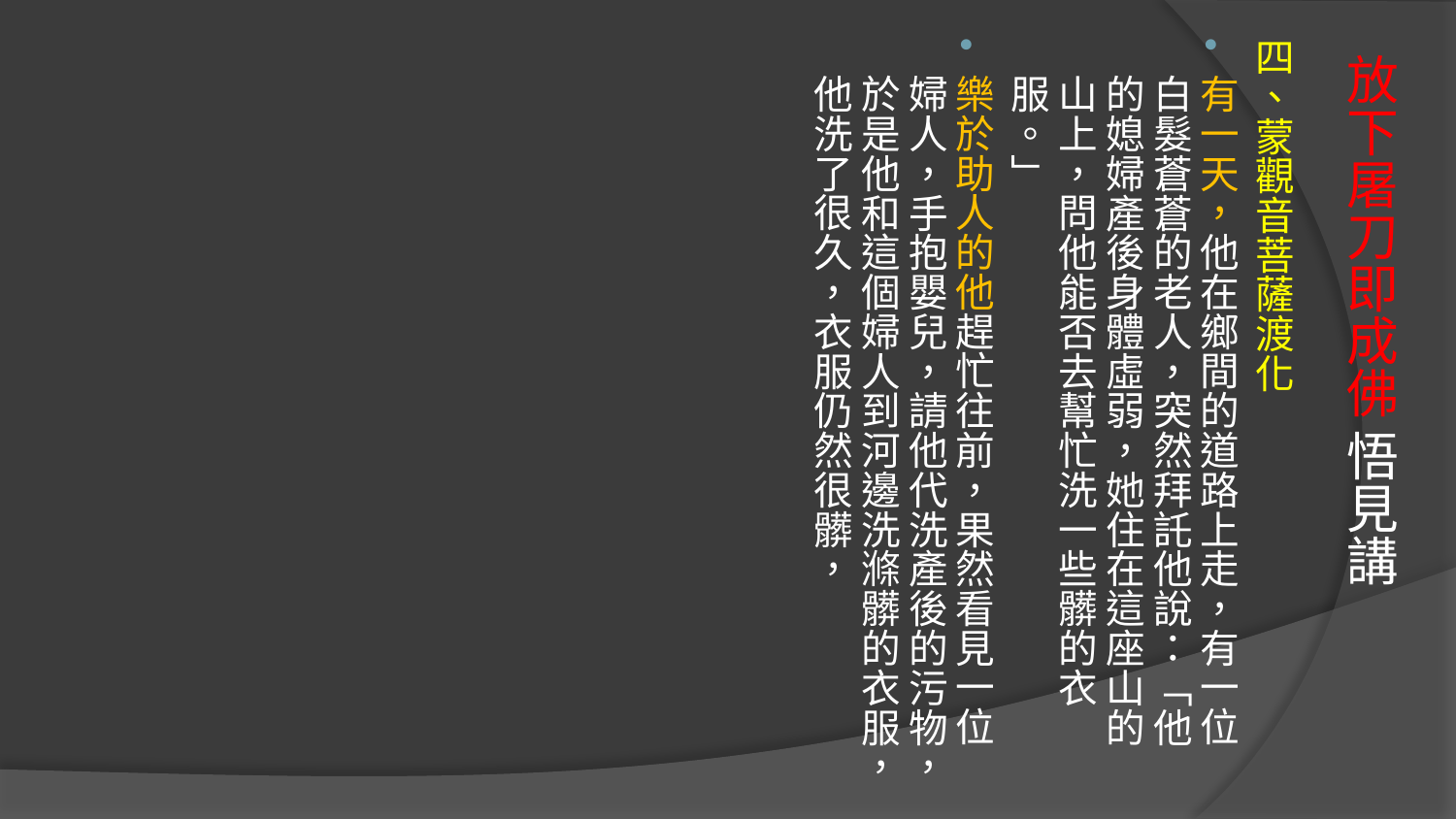

四、蒙觀音菩薩渡化
有一天，他在鄉間的道路上走，有一位白髮蒼蒼的老人，突然拜託他說：「他的媳婦產後身體虛弱，她住在這座山的山上，問他能否去幫忙洗一些髒的衣服。」
樂於助人的他趕忙往前，果然看見一位婦人，手抱嬰兒，請他代洗產後的污物，於是他和這個婦人到河邊洗滌髒的衣服，他洗了很久，衣服仍然很髒，

# 放下屠刀即成佛 悟見講